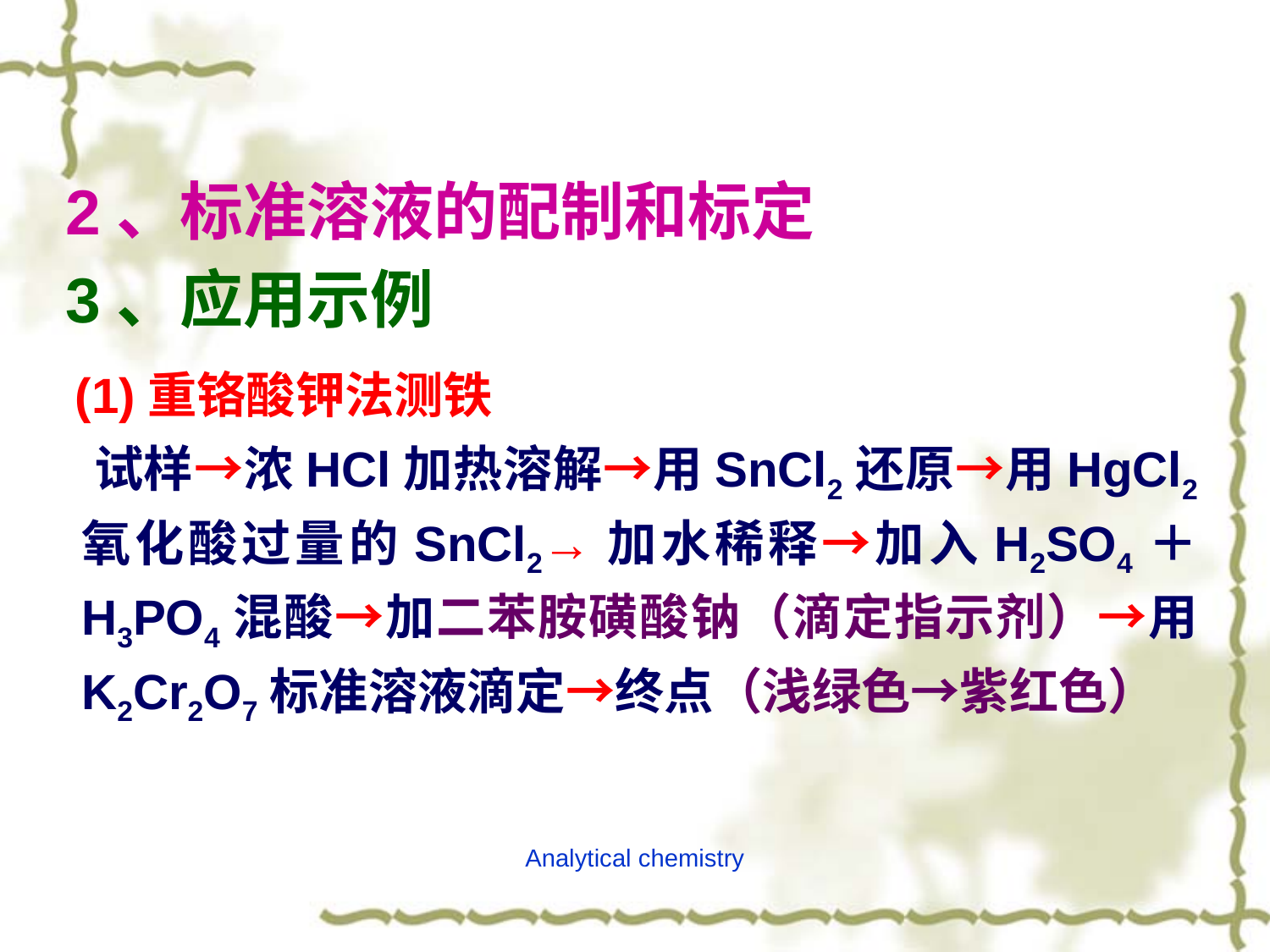

# 2、标准溶液的配制和标定 3、应用示例

   (1)重铬酸钾法测铁
    试样→浓HCl加热溶解→用SnCl2还原→用HgCl2氧化酸过量的SnCl2→加水稀释→加入H2SO4＋H3PO4混酸→加二苯胺磺酸钠（滴定指示剂）→用K2Cr2O7标准溶液滴定→终点（浅绿色→紫红色）

Analytical chemistry
11